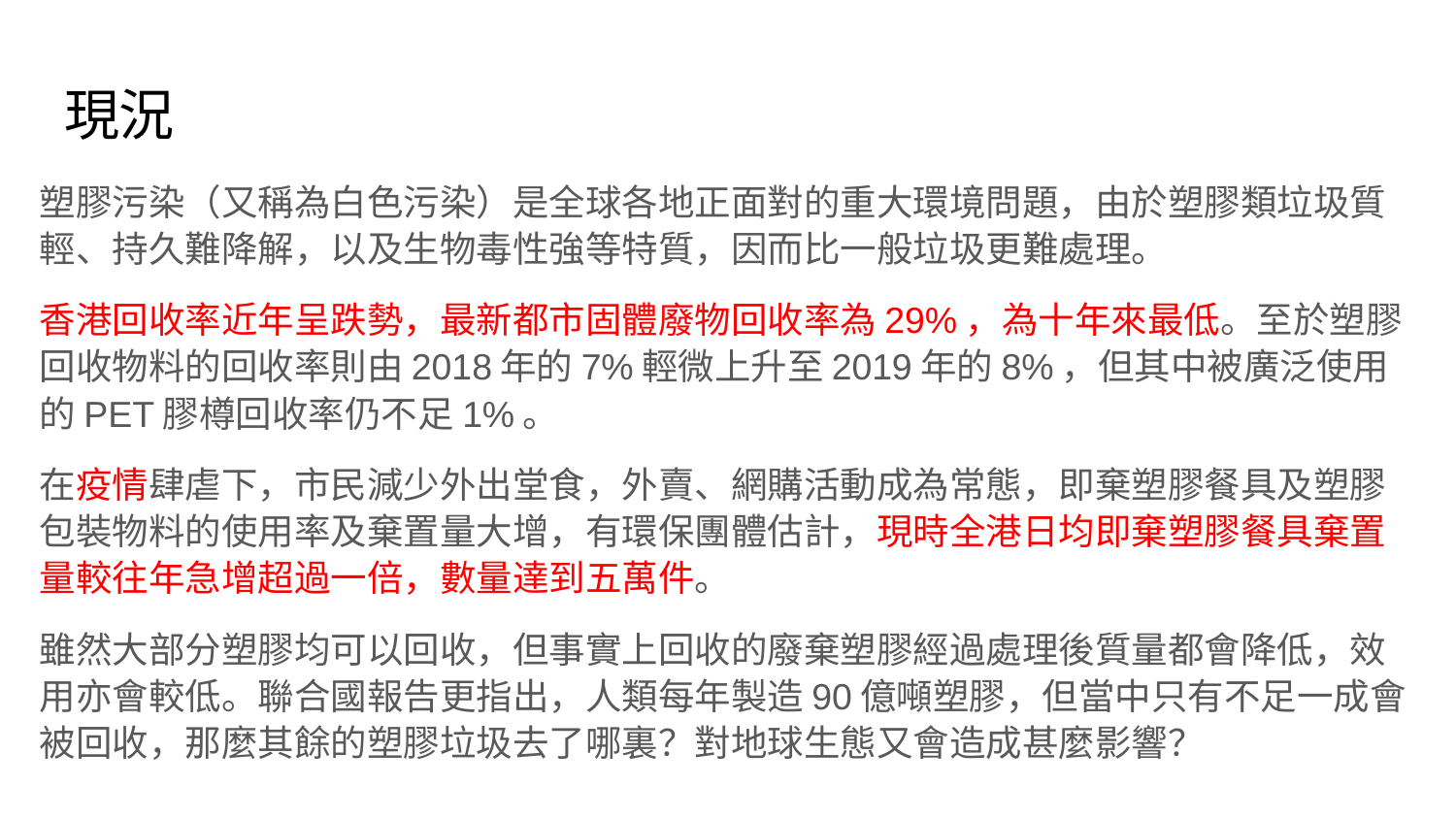

# 現況
塑膠污染（又稱為白色污染）是全球各地正面對的重大環境問題，由於塑膠類垃圾質輕、持久難降解，以及生物毒性強等特質，因而比一般垃圾更難處理。
香港回收率近年呈跌勢，最新都市固體廢物回收率為29%，為十年來最低。至於塑膠回收物料的回收率則由2018年的7%輕微上升至2019年的8%，但其中被廣泛使用的PET膠樽回收率仍不足1%。
在疫情肆虐下，市民減少外出堂食，外賣、網購活動成為常態，即棄塑膠餐具及塑膠包裝物料的使用率及棄置量大增，有環保團體估計，現時全港日均即棄塑膠餐具棄置量較往年急增超過一倍，數量達到五萬件。
雖然大部分塑膠均可以回收，但事實上回收的廢棄塑膠經過處理後質量都會降低，效用亦會較低。聯合國報告更指出，人類每年製造90億噸塑膠，但當中只有不足一成會被回收，那麼其餘的塑膠垃圾去了哪裏？對地球生態又會造成甚麼影響？